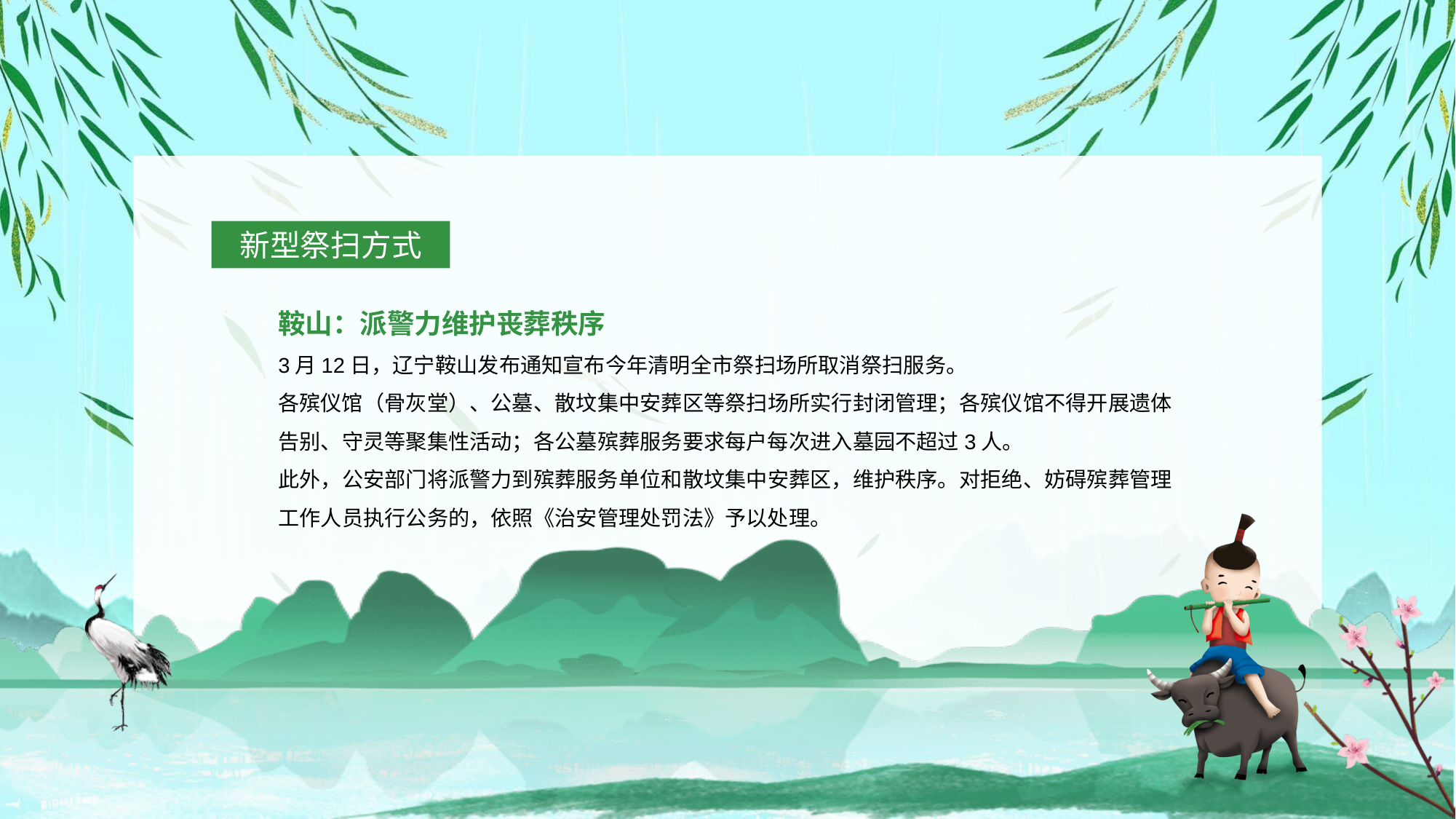

新型祭扫方式
鞍山：派警力维护丧葬秩序
3月12日，辽宁鞍山发布通知宣布今年清明全市祭扫场所取消祭扫服务。
各殡仪馆（骨灰堂）、公墓、散坟集中安葬区等祭扫场所实行封闭管理；各殡仪馆不得开展遗体告别、守灵等聚集性活动；各公墓殡葬服务要求每户每次进入墓园不超过3人。
此外，公安部门将派警力到殡葬服务单位和散坟集中安葬区，维护秩序。对拒绝、妨碍殡葬管理工作人员执行公务的，依照《治安管理处罚法》予以处理。